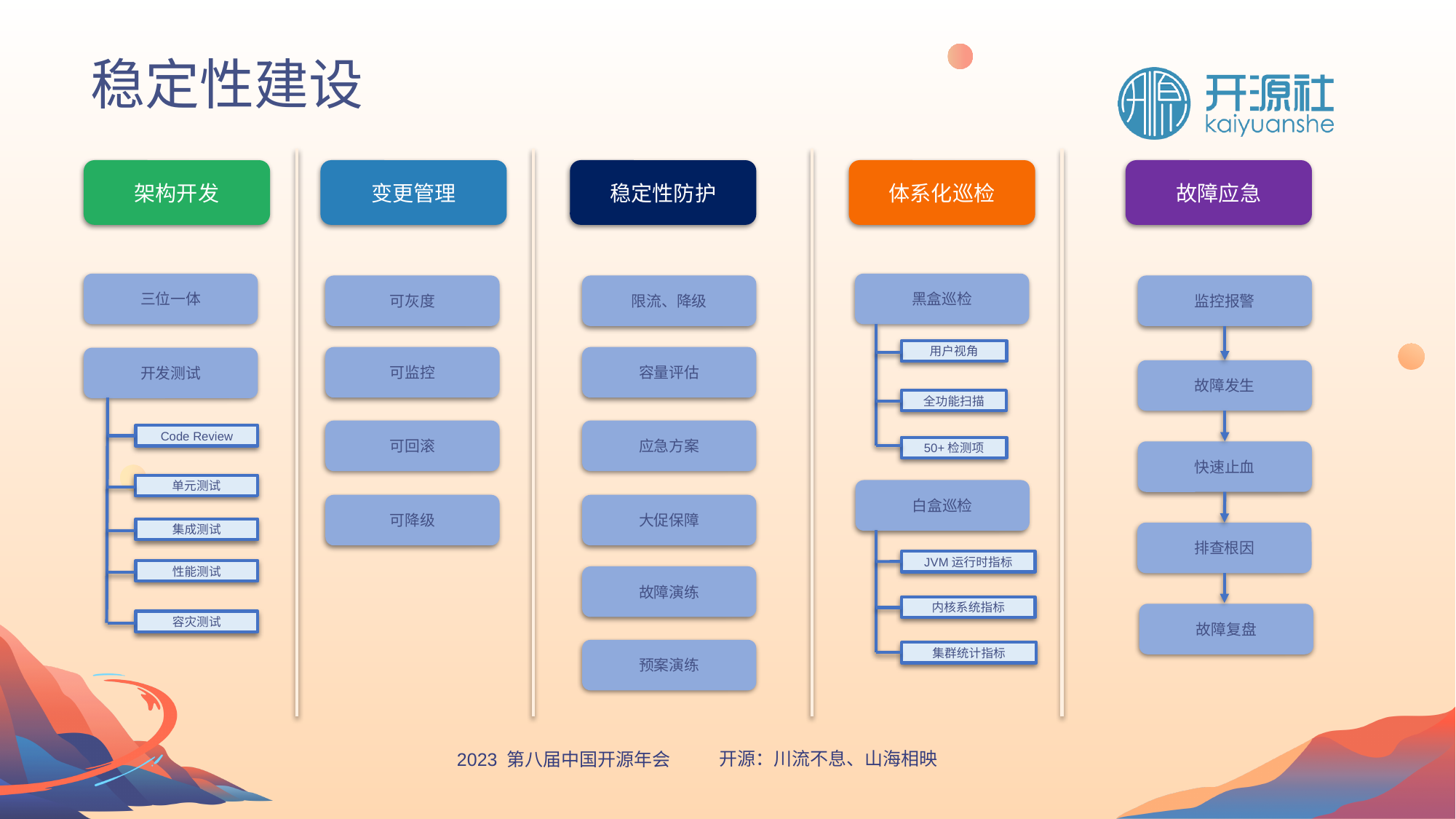

稳定性建设
架构开发
变更管理
稳定性防护
体系化巡检
故障应急
三位一体
黑盒巡检
可灰度
限流、降级
监控报警
用户视角
可监控
容量评估
开发测试
故障发生
全功能扫描
可回滚
应急方案
Code Review
50+检测项
快速止血
单元测试
白盒巡检
可降级
大促保障
集成测试
排查根因
JVM运行时指标
性能测试
故障演练
内核系统指标
故障复盘
容灾测试
预案演练
集群统计指标